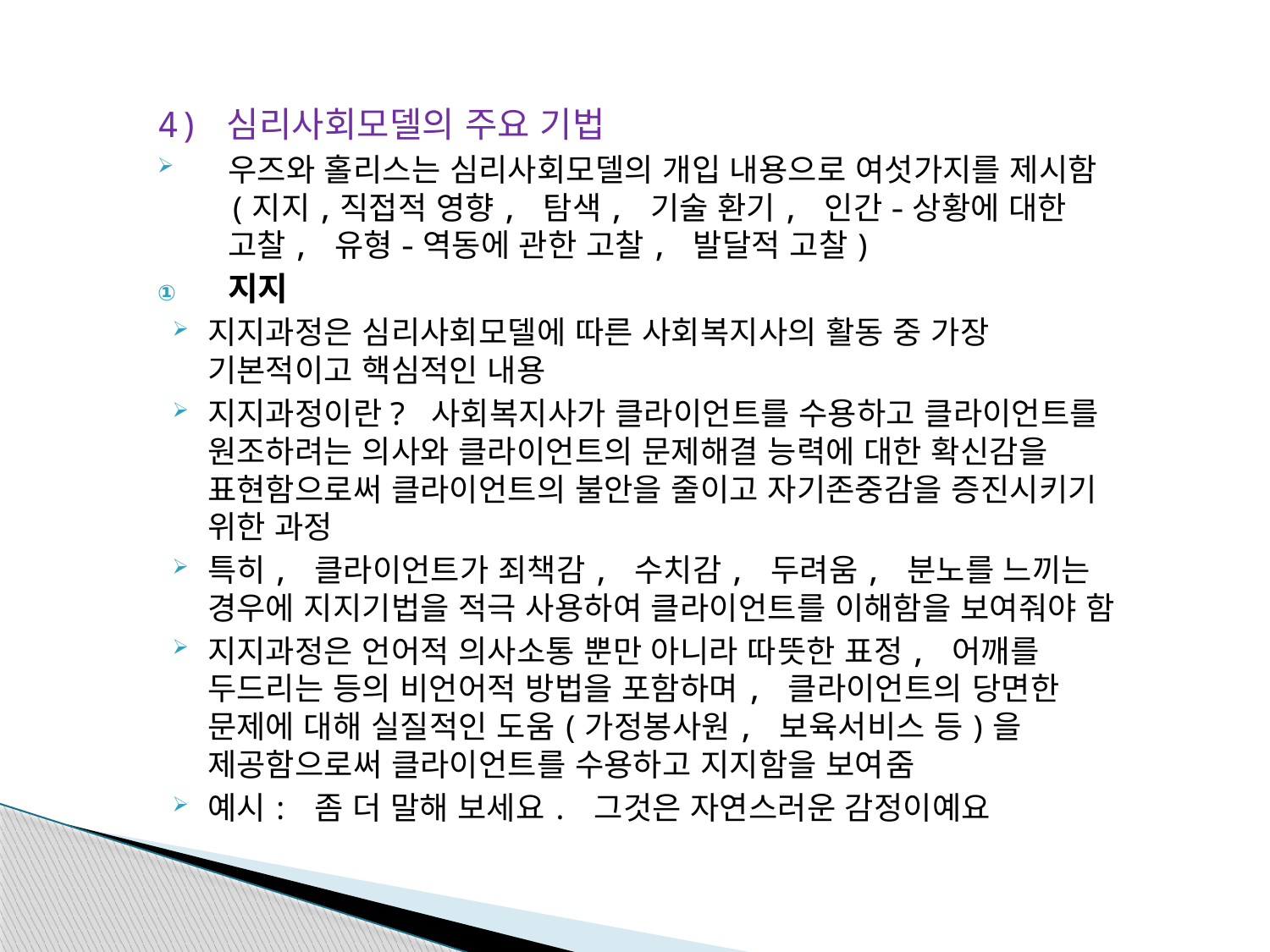

4) 심리사회모델의 주요 기법
우즈와 홀리스는 심리사회모델의 개입 내용으로 여섯가지를 제시함(지지,직접적 영향, 탐색, 기술 환기, 인간-상황에 대한 고찰, 유형-역동에 관한 고찰, 발달적 고찰)
지지
지지과정은 심리사회모델에 따른 사회복지사의 활동 중 가장 기본적이고 핵심적인 내용
지지과정이란? 사회복지사가 클라이언트를 수용하고 클라이언트를 원조하려는 의사와 클라이언트의 문제해결 능력에 대한 확신감을 표현함으로써 클라이언트의 불안을 줄이고 자기존중감을 증진시키기 위한 과정
특히, 클라이언트가 죄책감, 수치감, 두려움, 분노를 느끼는 경우에 지지기법을 적극 사용하여 클라이언트를 이해함을 보여줘야 함
지지과정은 언어적 의사소통 뿐만 아니라 따뜻한 표정, 어깨를 두드리는 등의 비언어적 방법을 포함하며, 클라이언트의 당면한 문제에 대해 실질적인 도움(가정봉사원, 보육서비스 등)을 제공함으로써 클라이언트를 수용하고 지지함을 보여줌
예시: 좀 더 말해 보세요. 그것은 자연스러운 감정이예요